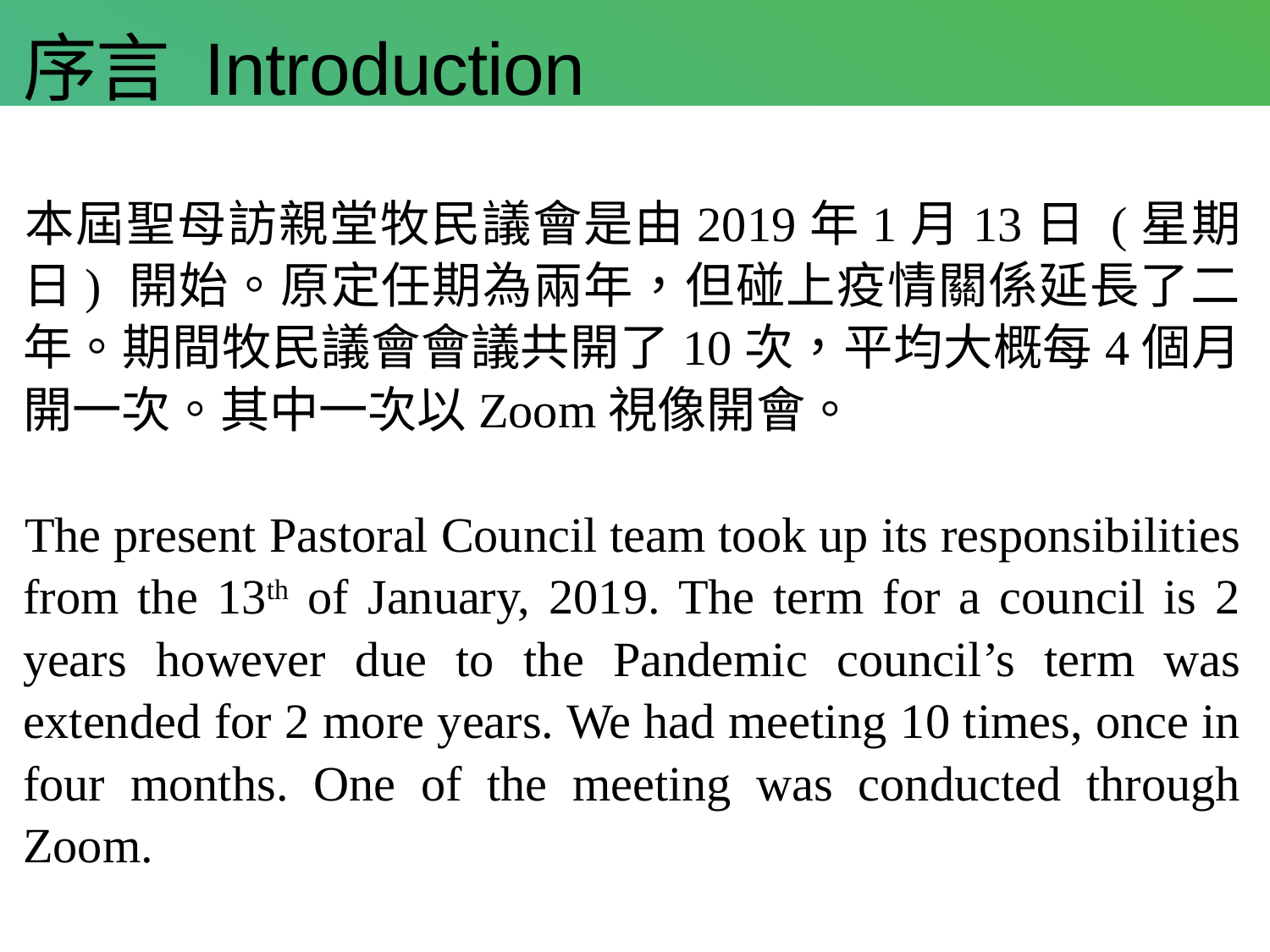

# 序言 Introduction
本屆聖母訪親堂牧民議會是由2019年1月13日 (星期日) 開始。原定任期為兩年，但碰上疫情關係延長了二年。期間牧民議會會議共開了10次，平均大概每4個月開一次。其中一次以Zoom視像開會。

The present Pastoral Council team took up its responsibilities from the 13th of January, 2019. The term for a council is 2 years however due to the Pandemic council’s term was extended for 2 more years. We had meeting 10 times, once in four months. One of the meeting was conducted through Zoom.